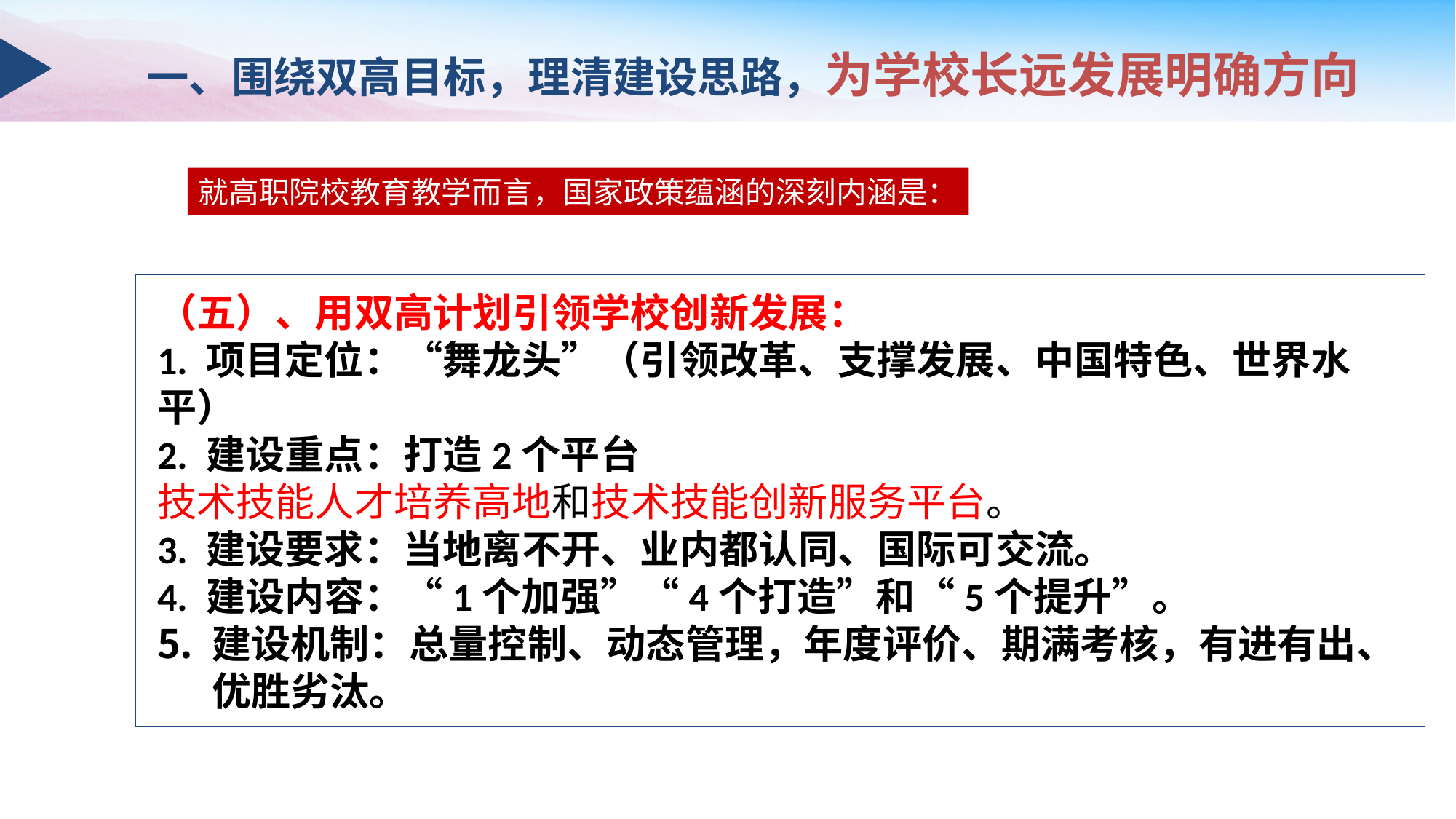

一、围绕双高目标，理清建设思路，为学校长远发展明确方向
就高职院校教育教学而言，国家政策蕴涵的深刻内涵是：
（五）、用双高计划引领学校创新发展：
1. 项目定位：“舞龙头”（引领改革、支撑发展、中国特色、世界水平）
2. 建设重点：打造2个平台
技术技能人才培养高地和技术技能创新服务平台。
3. 建设要求：当地离不开、业内都认同、国际可交流。
4. 建设内容：“1个加强”“4个打造”和“5个提升”。
建设机制：总量控制、动态管理，年度评价、期满考核，有进有出、优胜劣汰。